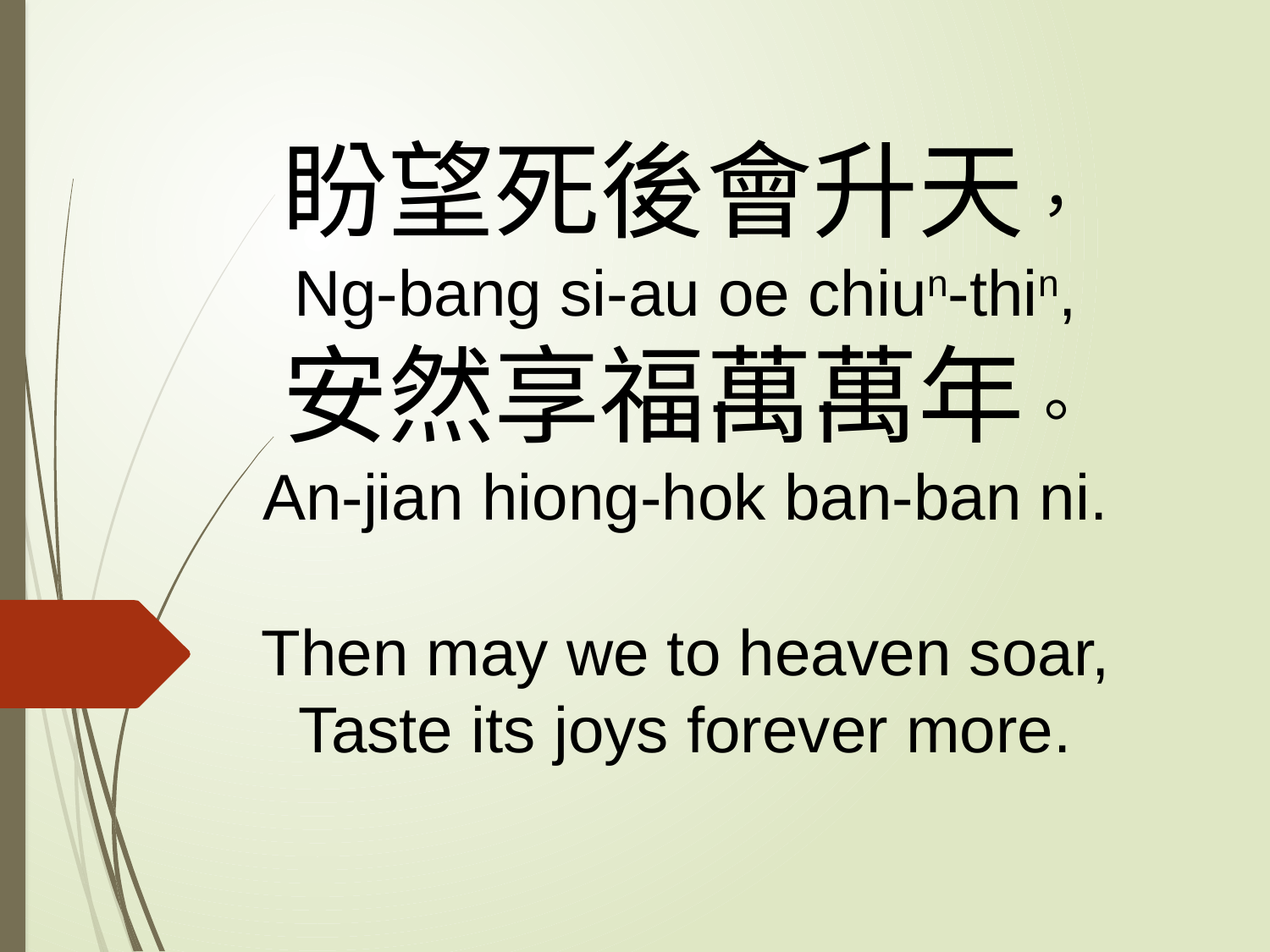

# 盼望死後會升天， Ng-bang si-au oe chiun-thin, 安然享福萬萬年。 An-jian hiong-hok ban-ban ni. Then may we to heaven soar, Taste its joys forever more.